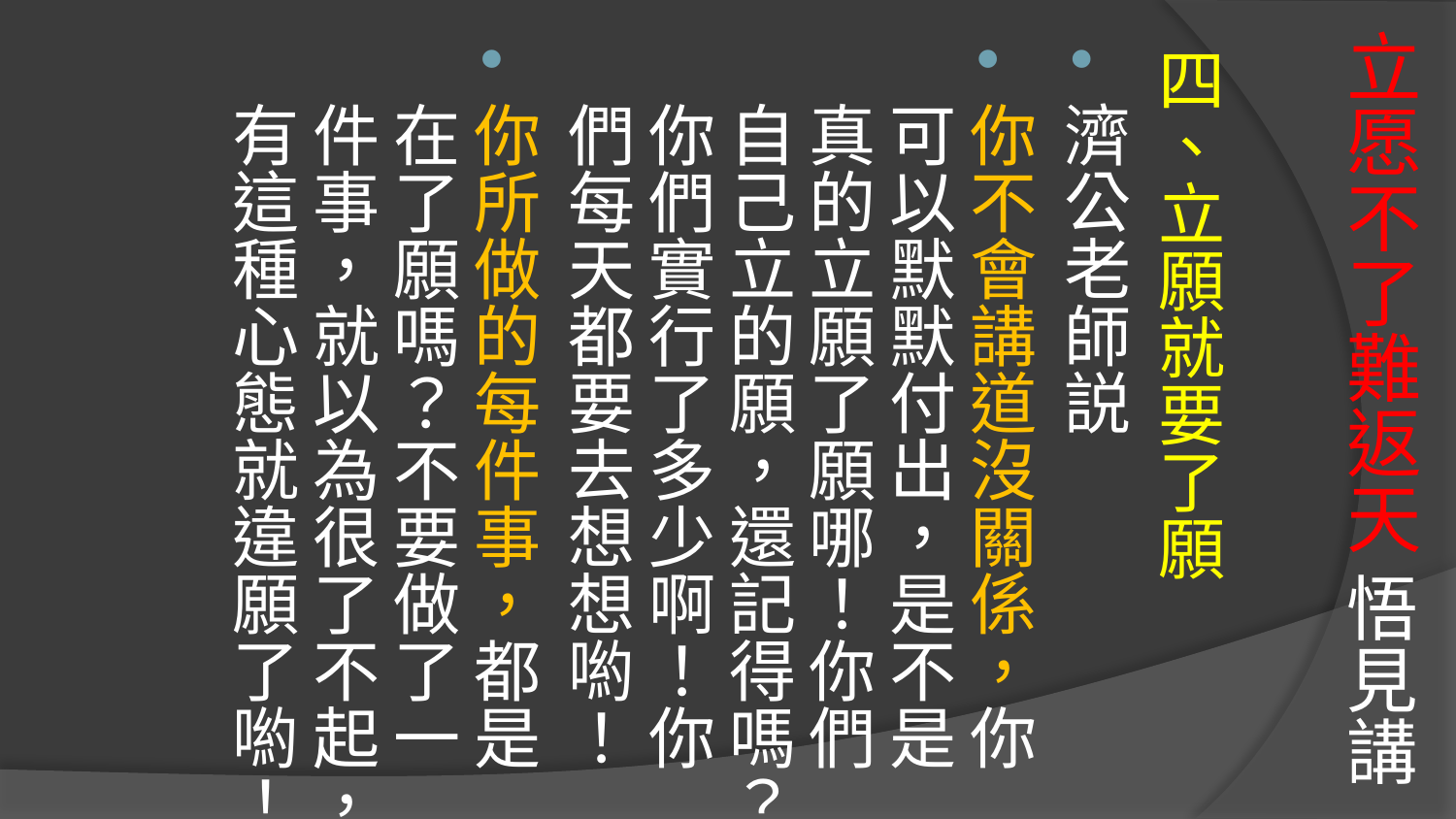

# 立愿不了難返天 悟見講
四、立願就要了願
濟公老師説
你不會講道沒關係，你可以默默付出，是不是真的立願了願哪！你們自己立的願，還記得嗎？你們實行了多少啊！你們每天都要去想想喲！
你所做的每件事，都是在了願嗎？不要做了一件事，就以為很了不起，有這種心態就違願了喲！